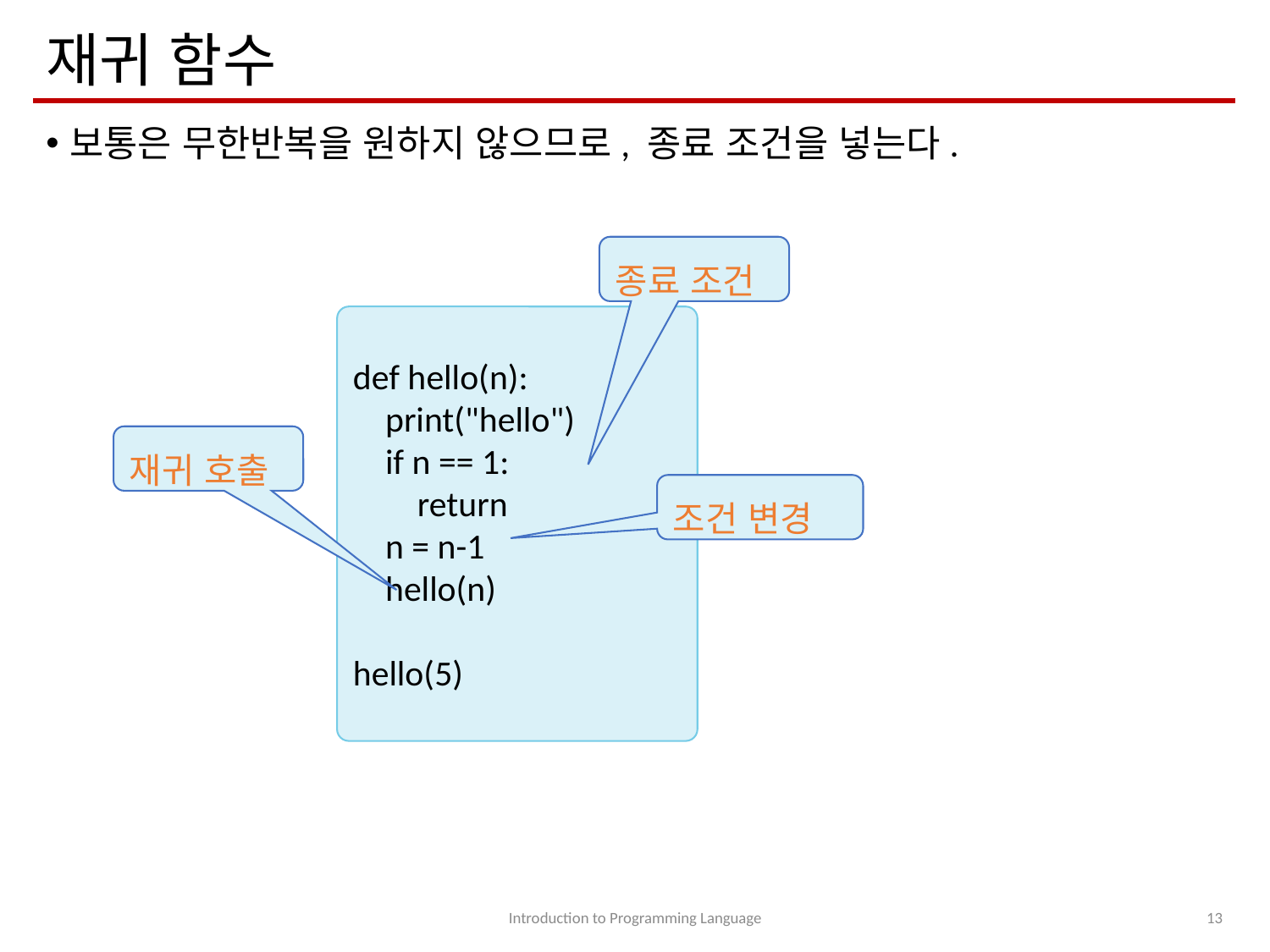

# 재귀 함수
보통은 무한반복을 원하지 않으므로, 종료 조건을 넣는다.

종료 조건
def hello(n):
    print("hello")
    if n == 1:
        return
    n = n-1
    hello(n)

hello(5)
재귀 호출
조건 변경
Introduction to Programming Language
13